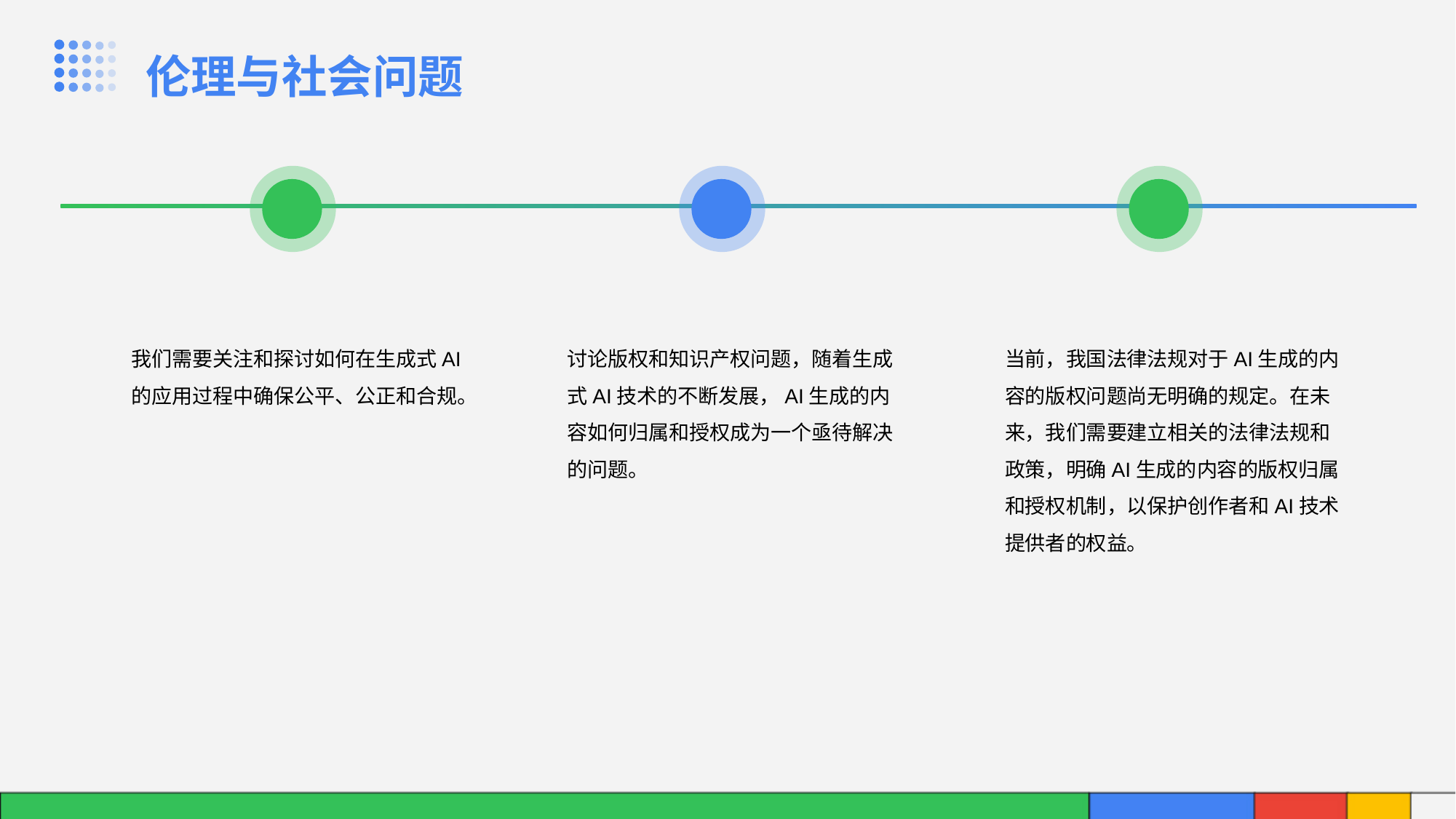

伦理与社会问题

我们需要关注和探讨如何在生成式AI的应用过程中确保公平、公正和合规。
讨论版权和知识产权问题，随着生成式AI技术的不断发展，AI生成的内容如何归属和授权成为一个亟待解决的问题。
当前，我国法律法规对于AI生成的内容的版权问题尚无明确的规定。在未来，我们需要建立相关的法律法规和政策，明确AI生成的内容的版权归属和授权机制，以保护创作者和AI技术提供者的权益。